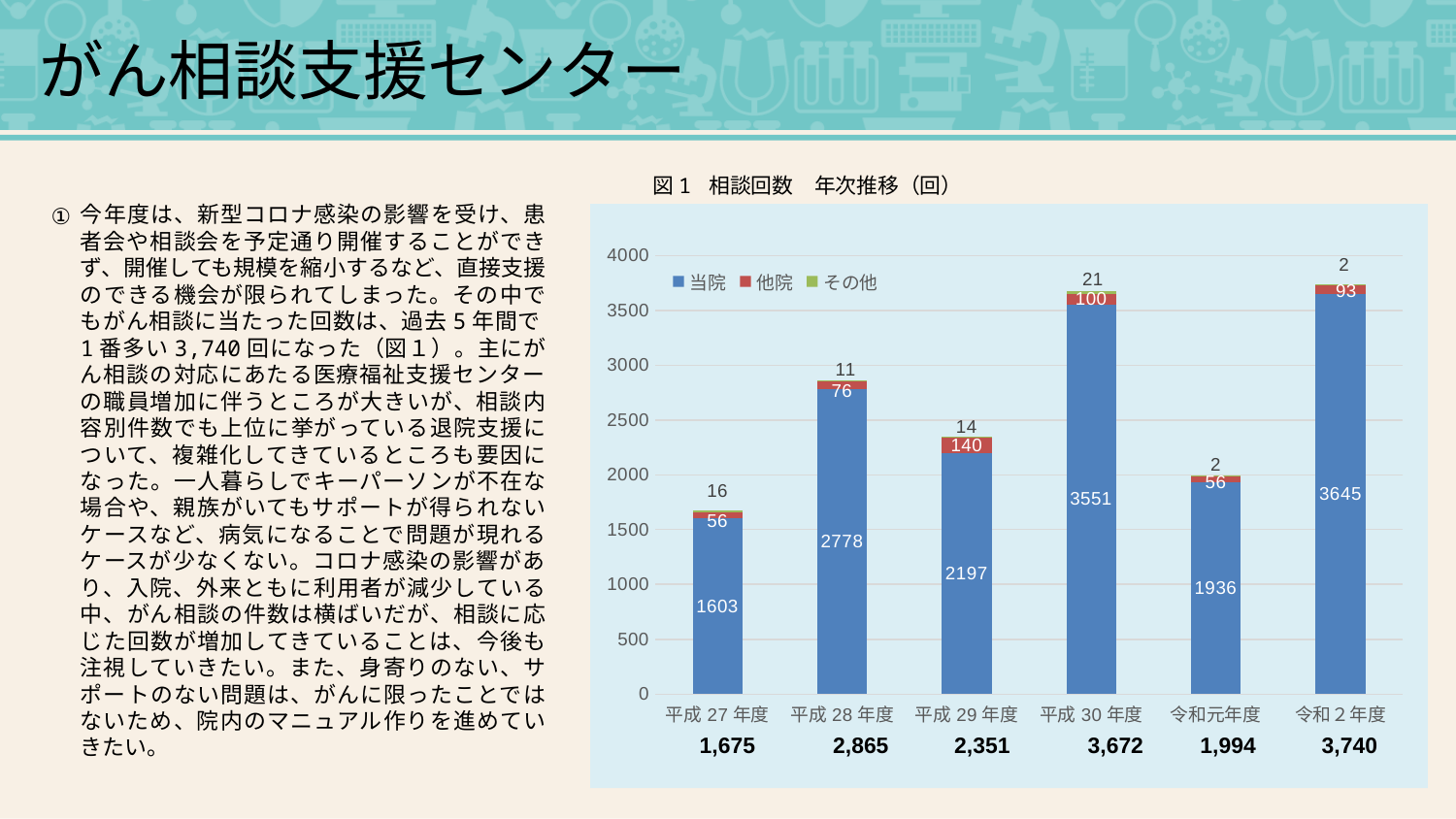

がん相談支援センター
図1 相談回数　年次推移（回）
今年度は、新型コロナ感染の影響を受け、患者会や相談会を予定通り開催することができず、開催しても規模を縮小するなど、直接支援のできる機会が限られてしまった。その中でもがん相談に当たった回数は、過去5年間で1番多い3,740回になった（図１）。主にがん相談の対応にあたる医療福祉支援センターの職員増加に伴うところが大きいが、相談内容別件数でも上位に挙がっている退院支援について、複雑化してきているところも要因になった。一人暮らしでキーパーソンが不在な場合や、親族がいてもサポートが得られないケースなど、病気になることで問題が現れるケースが少なくない。コロナ感染の影響があり、入院、外来ともに利用者が減少している中、がん相談の件数は横ばいだが、相談に応じた回数が増加してきていることは、今後も注視していきたい。また、身寄りのない、サポートのない問題は、がんに限ったことではないため、院内のマニュアル作りを進めていきたい。
①

### Chart

| Category | 当院 | 他院 | その他 |
|---|---|---|---|
| 平成27年度 | 1603.0 | 56.0 | 16.0 |
| 平成28年度 | 2778.0 | 76.0 | 11.0 |
| 平成29年度 | 2197.0 | 140.0 | 14.0 |
| 平成30年度 | 3551.0 | 100.0 | 21.0 |
| 令和元年度 | 1936.0 | 56.0 | 2.0 |
| 令和２年度 | 3645.0 | 93.0 | 2.0 |
1,675　　　2,865　　  2,351　　　3,672         1,994　　  3,740